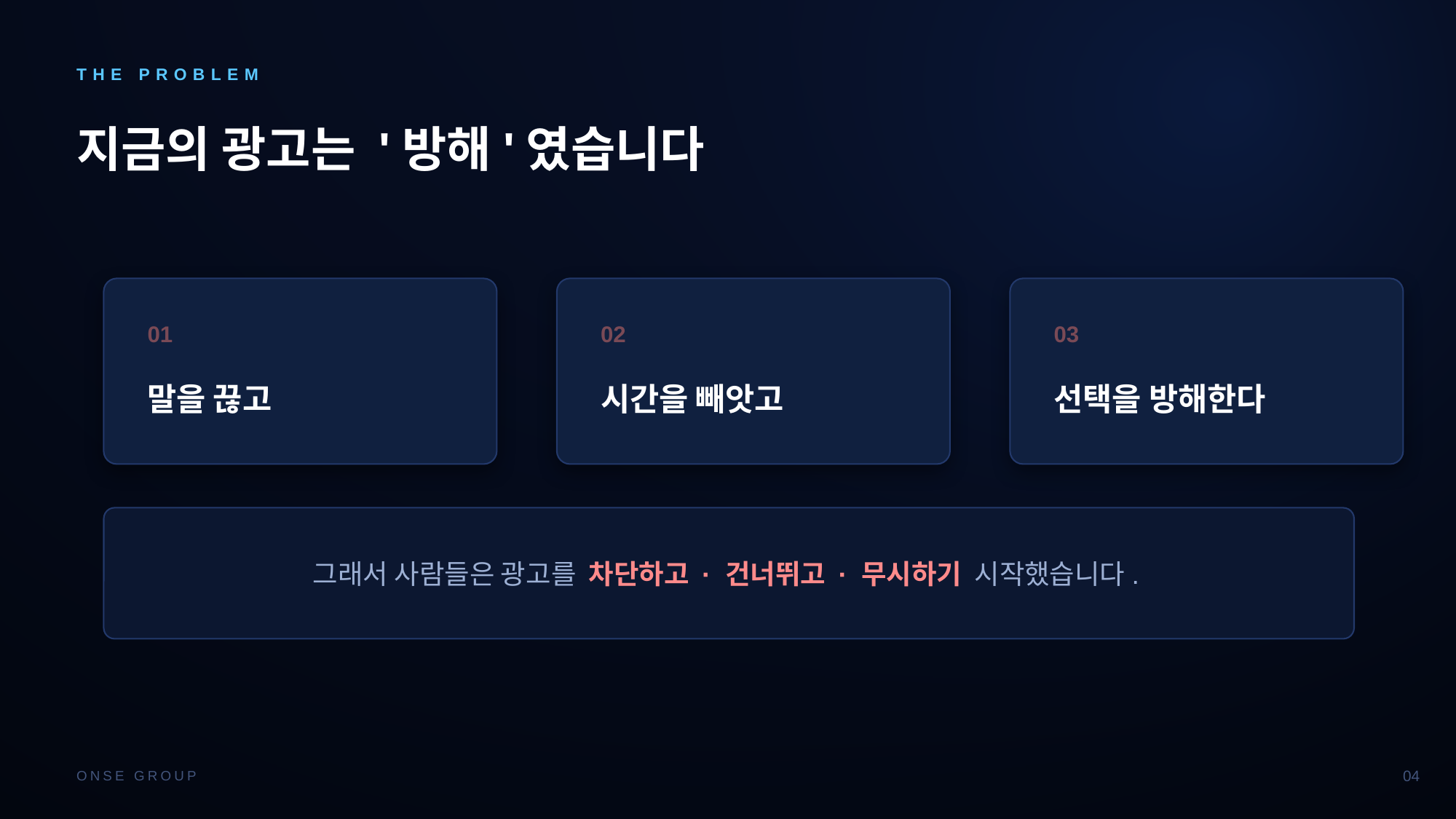

THE PROBLEM
지금의 광고는 '방해'였습니다

01
02
03
말을 끊고
시간을 빼앗고
선택을 방해한다

그래서 사람들은 광고를  차단하고 · 건너뛰고 · 무시하기  시작했습니다.
ONSE GROUP
04